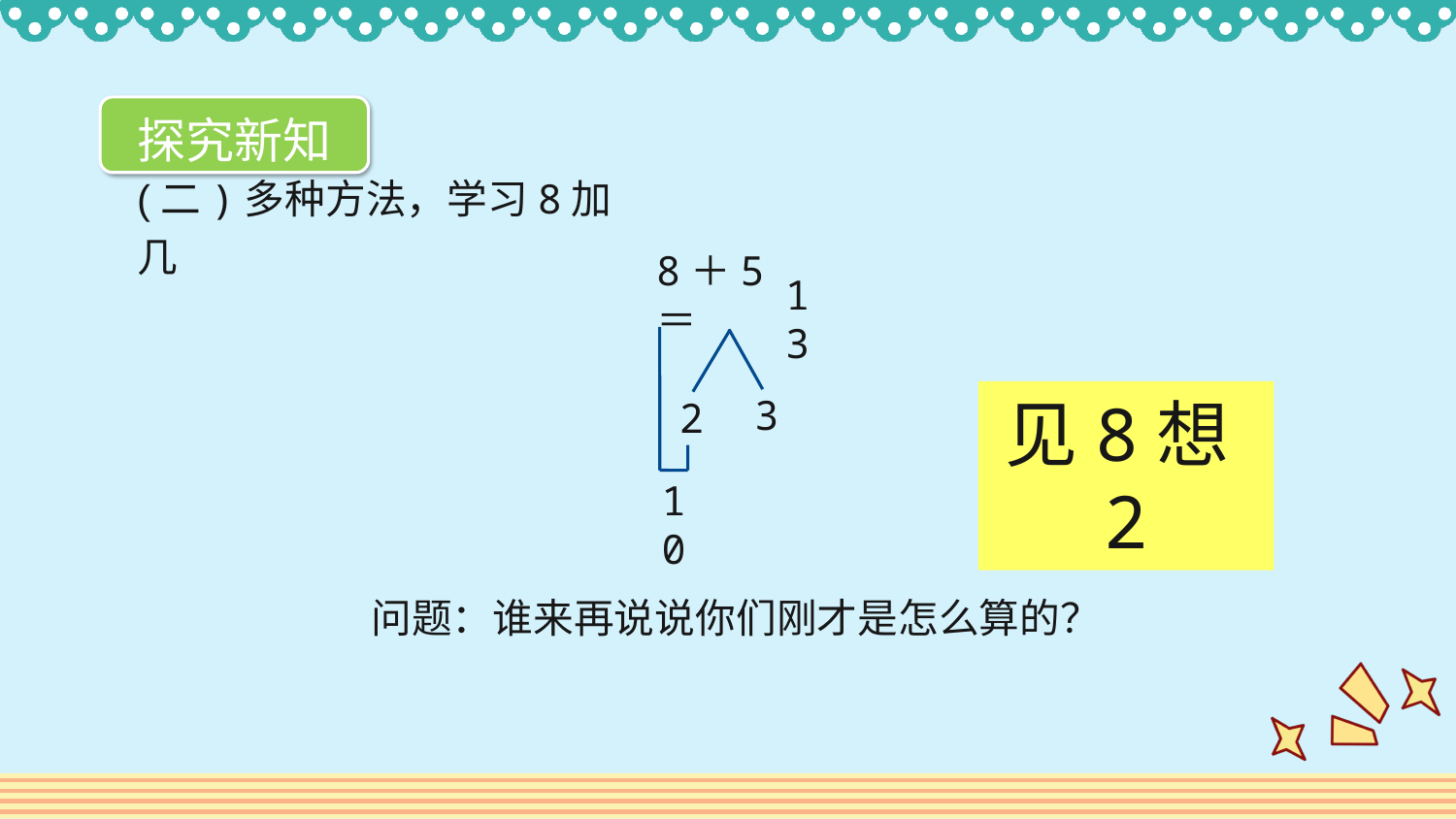

探究新知
(二)多种方法，学习8加几
13
8＋5＝

3

2
见8想2
10
问题：谁来再说说你们刚才是怎么算的？